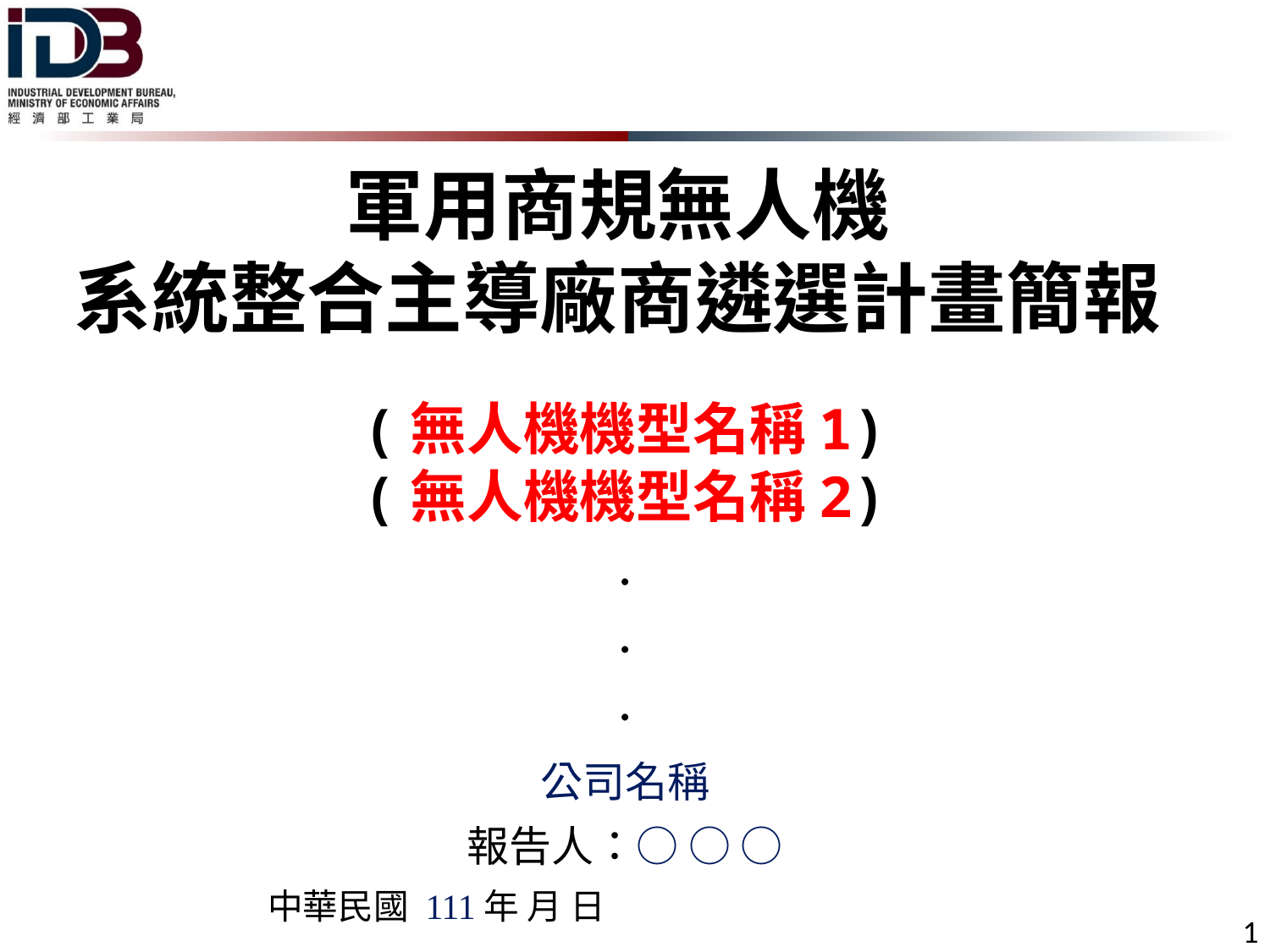

# 軍用商規無人機 系統整合主導廠商遴選計畫簡報
(無人機機型名稱1)
(無人機機型名稱2)
.
.
.
公司名稱
報告人：○ ○ ○
中華民國 111年 月 日
1